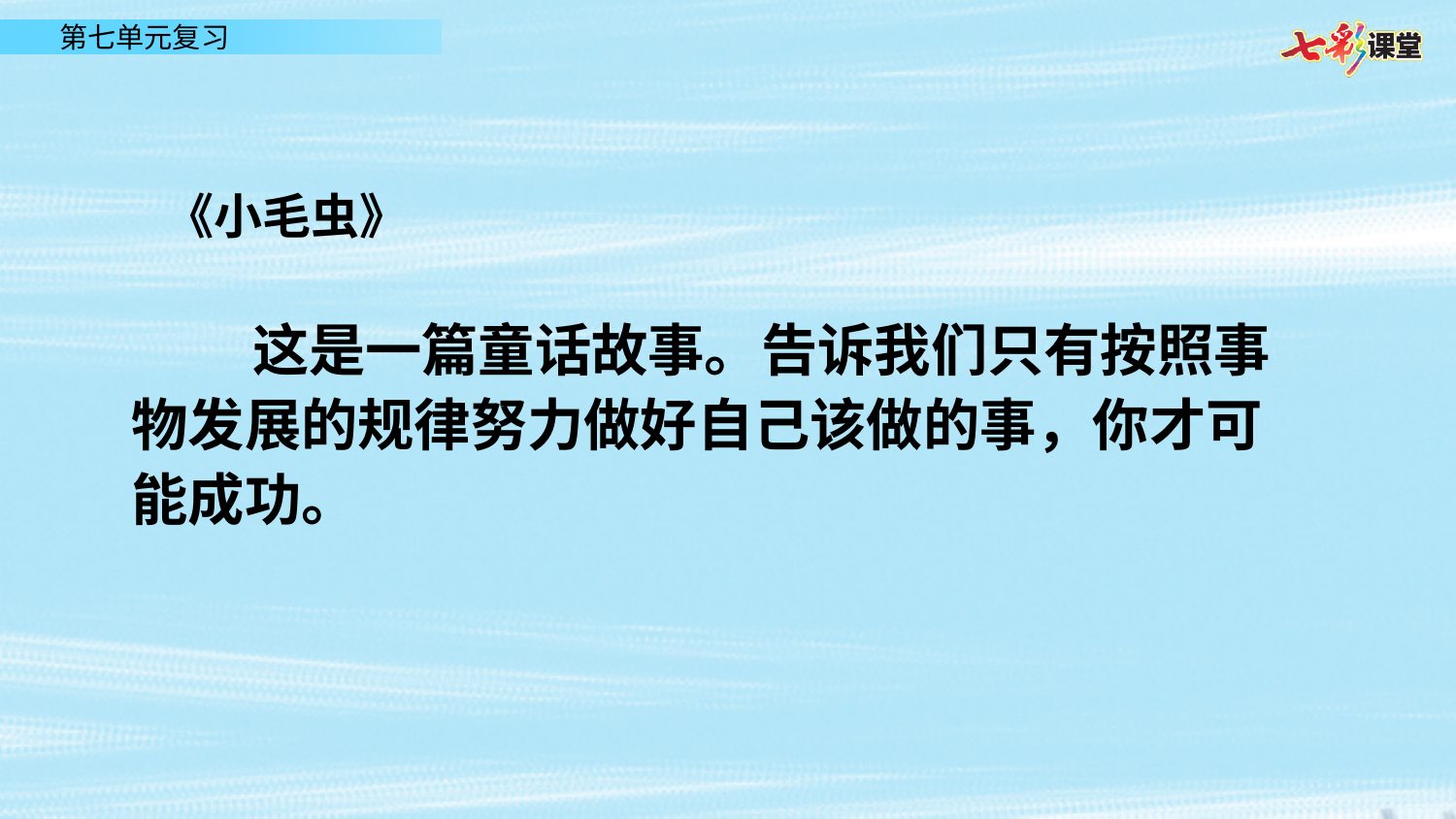

《小毛虫》

          这是一篇童话故事。告诉我们只有按照事物发展的规律努力做好自己该做的事，你才可能成功。